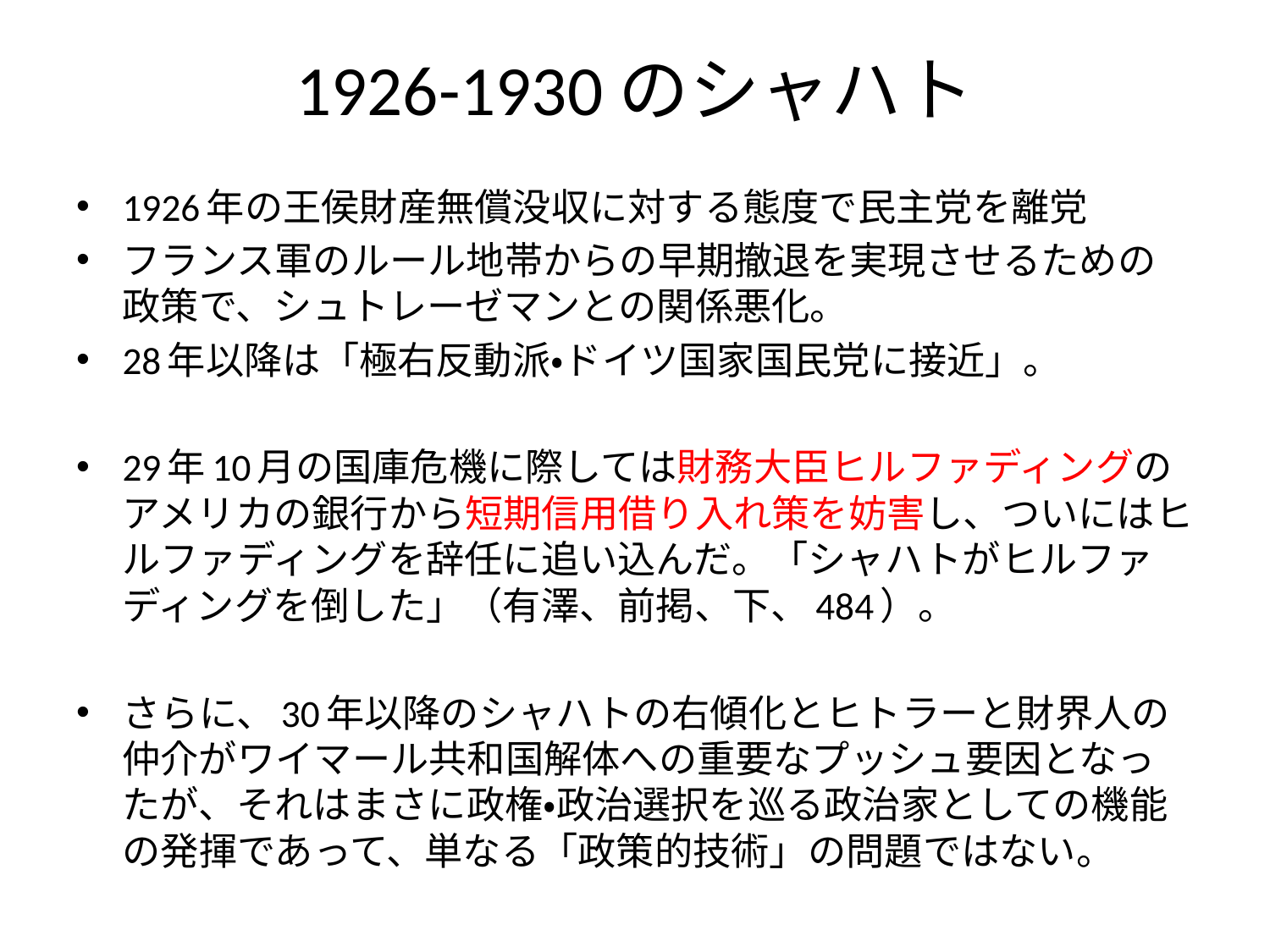

# 1926-1930のシャハト
1926年の王侯財産無償没収に対する態度で民主党を離党
フランス軍のルール地帯からの早期撤退を実現させるための政策で、シュトレーゼマンとの関係悪化。
28年以降は「極右反動派・ドイツ国家国民党に接近」。

29年10月の国庫危機に際しては財務大臣ヒルファディングのアメリカの銀行から短期信用借り入れ策を妨害し、ついにはヒルファディングを辞任に追い込んだ。「シャハトがヒルファディングを倒した」（有澤、前掲、下、484）。

さらに、30年以降のシャハトの右傾化とヒトラーと財界人の仲介がワイマール共和国解体への重要なプッシュ要因となったが、それはまさに政権・政治選択を巡る政治家としての機能の発揮であって、単なる「政策的技術」の問題ではない。